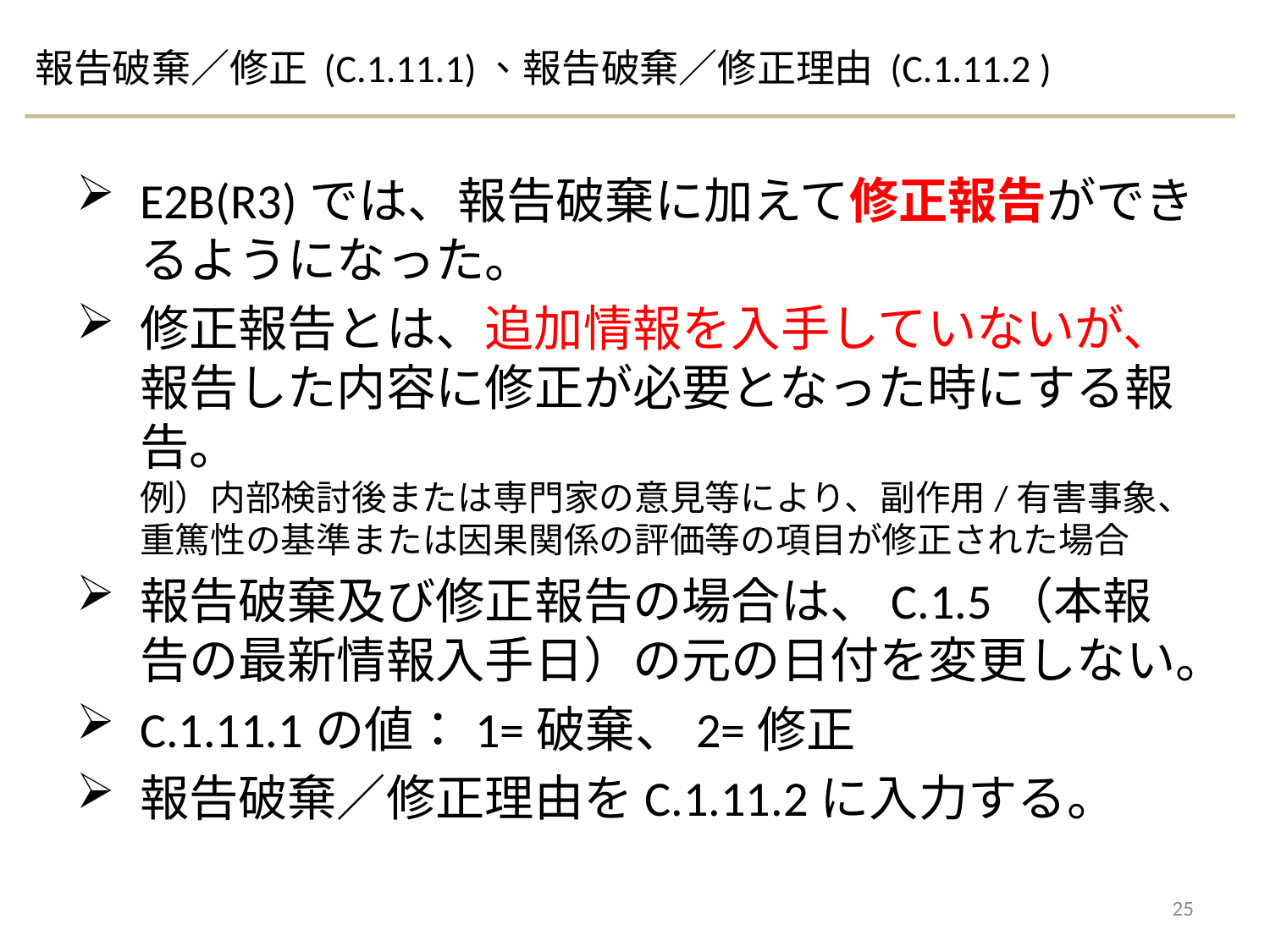

# 報告破棄／修正 (C.1.11.1)、報告破棄／修正理由 (C.1.11.2 )

E2B(R3)では、報告破棄に加えて修正報告ができるようになった。
修正報告とは、追加情報を入手していないが、報告した内容に修正が必要となった時にする報告。
例）内部検討後または専門家の意見等により、副作用/有害事象、重篤性の基準または因果関係の評価等の項目が修正された場合
報告破棄及び修正報告の場合は、C.1.5（本報告の最新情報入手日）の元の日付を変更しない。
C.1.11.1の値：1=破棄、2=修正
報告破棄／修正理由をC.1.11.2に入力する。
25